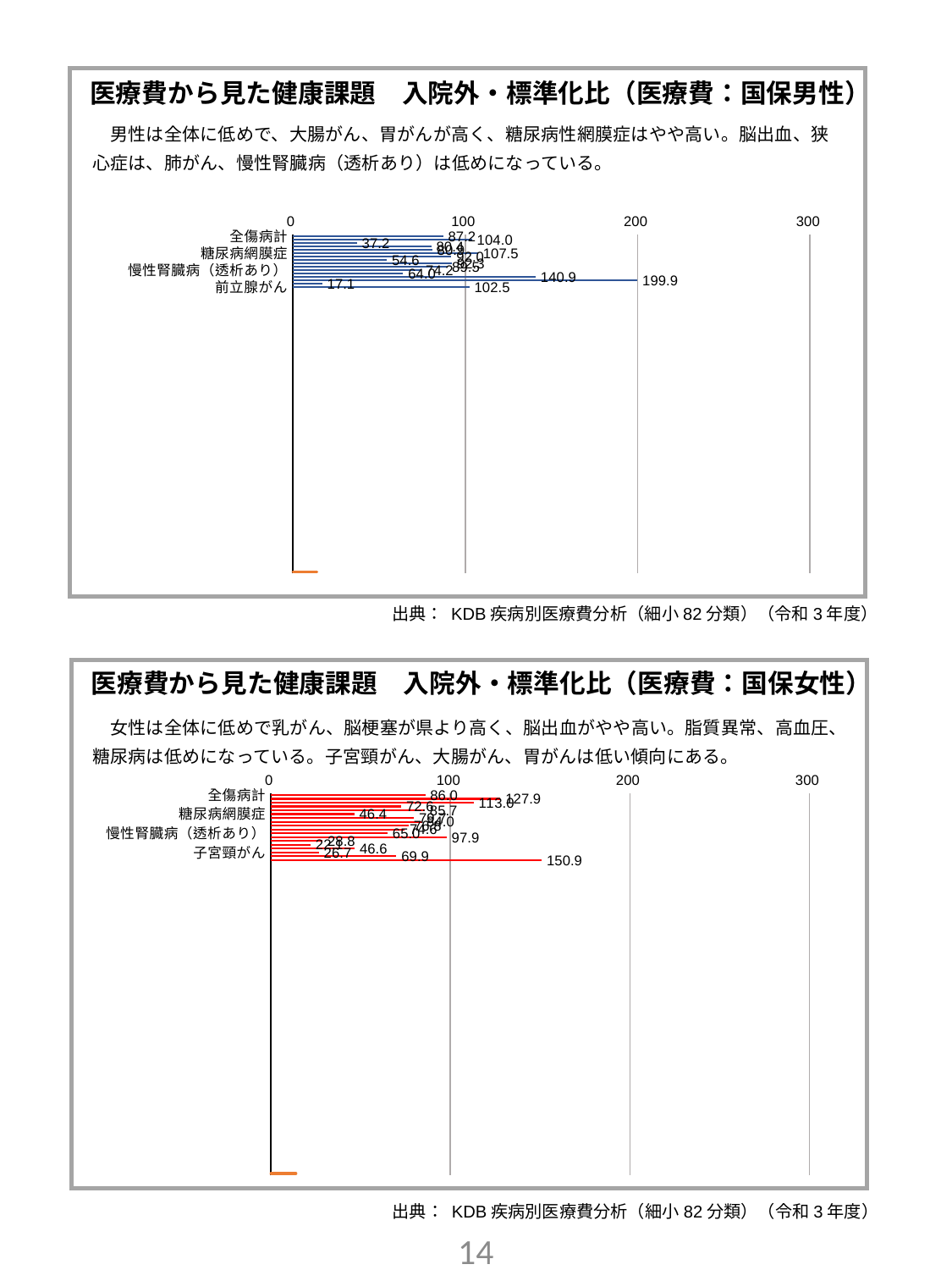

医療費から見た健康課題　入院外・標準化比（医療費：国保男性）
　男性は全体に低めで、大腸がん、胃がんが高く、糖尿病性網膜症はやや高い。脳出血、狭心症は、肺がん、慢性腎臓病（透析あり）は低めになっている。

[unsupported chart]

出典： KDB疾病別医療費分析（細小82分類）（令和3年度）

医療費から見た健康課題　入院外・標準化比（医療費：国保女性）
　女性は全体に低めで乳がん、脳梗塞が県より高く、脳出血がやや高い。脂質異常、高血圧、糖尿病は低めになっている。子宮頸がん、大腸がん、胃がんは低い傾向にある。

[unsupported chart]

出典： KDB疾病別医療費分析（細小82分類）（令和3年度）
14